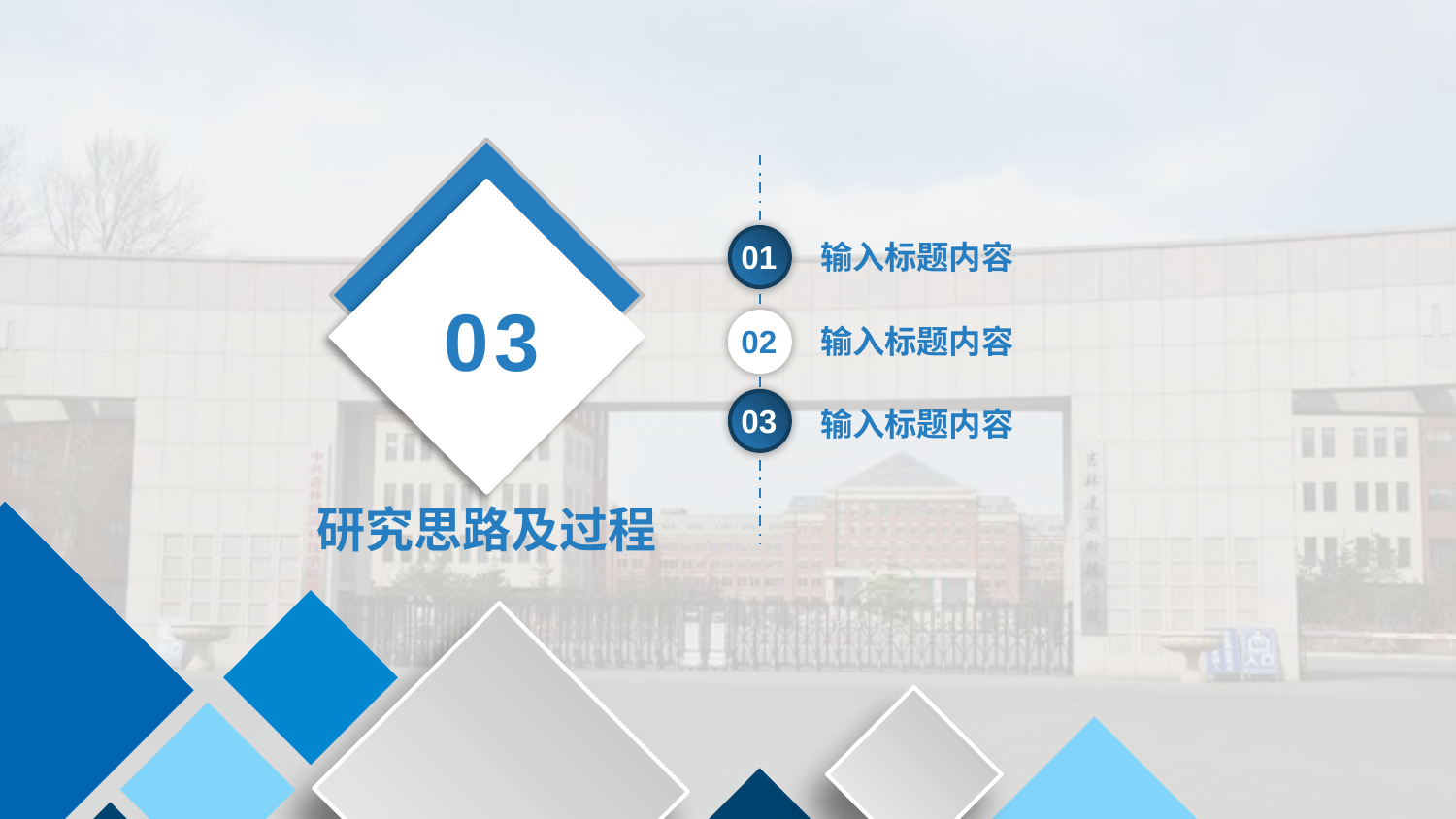

03

01
输入标题内容

02
输入标题内容

03
输入标题内容
研究思路及过程